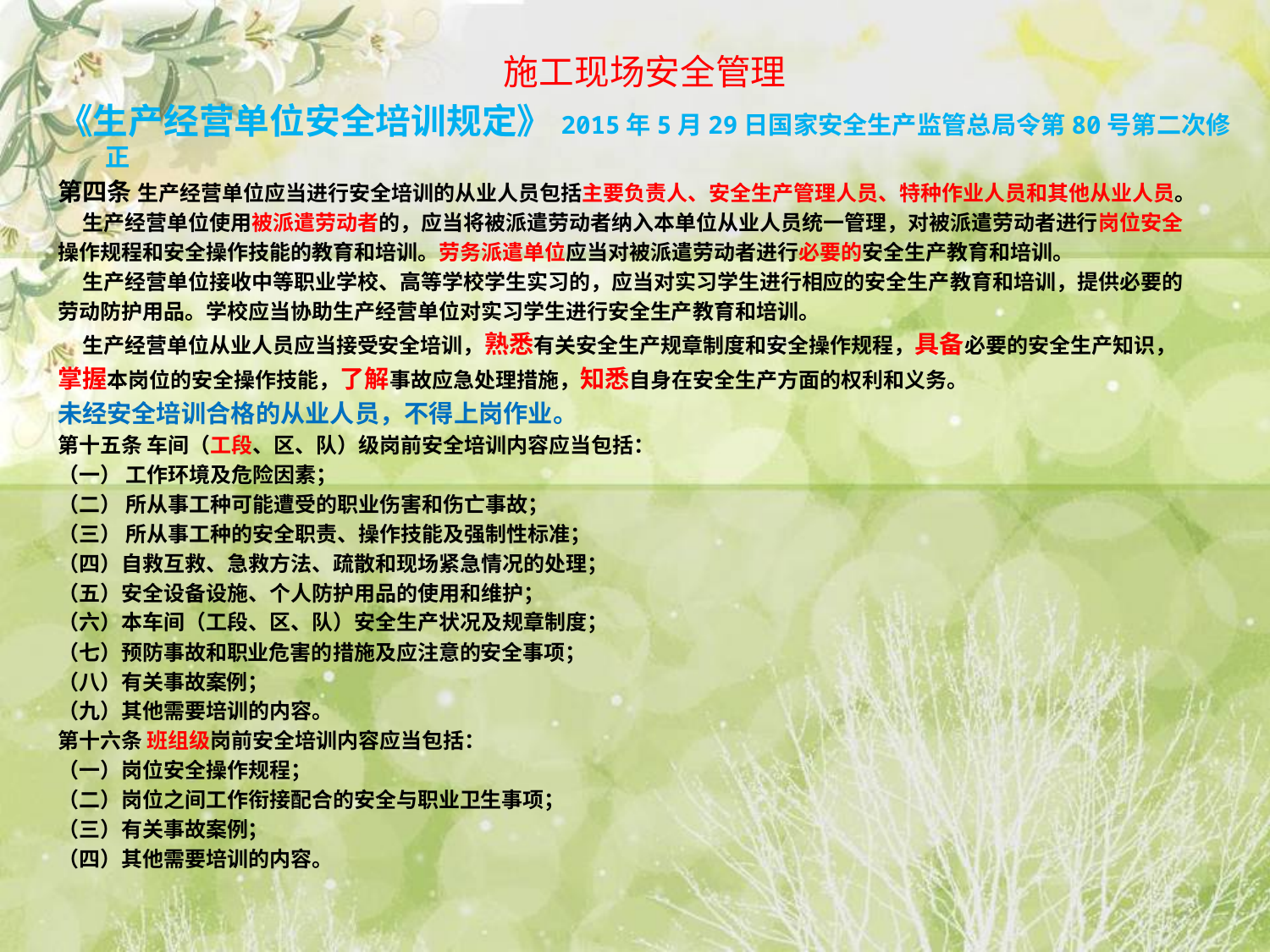

#
施工现场安全管理
《生产经营单位安全培训规定》2015年5月29日国家安全生产监管总局令第80号第二次修正
第四条 生产经营单位应当进行安全培训的从业人员包括主要负责人、安全生产管理人员、特种作业人员和其他从业人员。
    生产经营单位使用被派遣劳动者的，应当将被派遣劳动者纳入本单位从业人员统一管理，对被派遣劳动者进行岗位安全
操作规程和安全操作技能的教育和培训。劳务派遣单位应当对被派遣劳动者进行必要的安全生产教育和培训。
    生产经营单位接收中等职业学校、高等学校学生实习的，应当对实习学生进行相应的安全生产教育和培训，提供必要的
劳动防护用品。学校应当协助生产经营单位对实习学生进行安全生产教育和培训。
    生产经营单位从业人员应当接受安全培训，熟悉有关安全生产规章制度和安全操作规程，具备必要的安全生产知识，
掌握本岗位的安全操作技能，了解事故应急处理措施，知悉自身在安全生产方面的权利和义务。
未经安全培训合格的从业人员，不得上岗作业。
第十五条 车间（工段、区、队）级岗前安全培训内容应当包括：
（一） 工作环境及危险因素；
（二） 所从事工种可能遭受的职业伤害和伤亡事故；
（三） 所从事工种的安全职责、操作技能及强制性标准；
（四）自救互救、急救方法、疏散和现场紧急情况的处理；
（五）安全设备设施、个人防护用品的使用和维护；
（六）本车间（工段、区、队）安全生产状况及规章制度；
（七）预防事故和职业危害的措施及应注意的安全事项；
（八）有关事故案例；
（九）其他需要培训的内容。
第十六条 班组级岗前安全培训内容应当包括：
（一）岗位安全操作规程；
（二）岗位之间工作衔接配合的安全与职业卫生事项；
（三）有关事故案例；
（四）其他需要培训的内容。

3